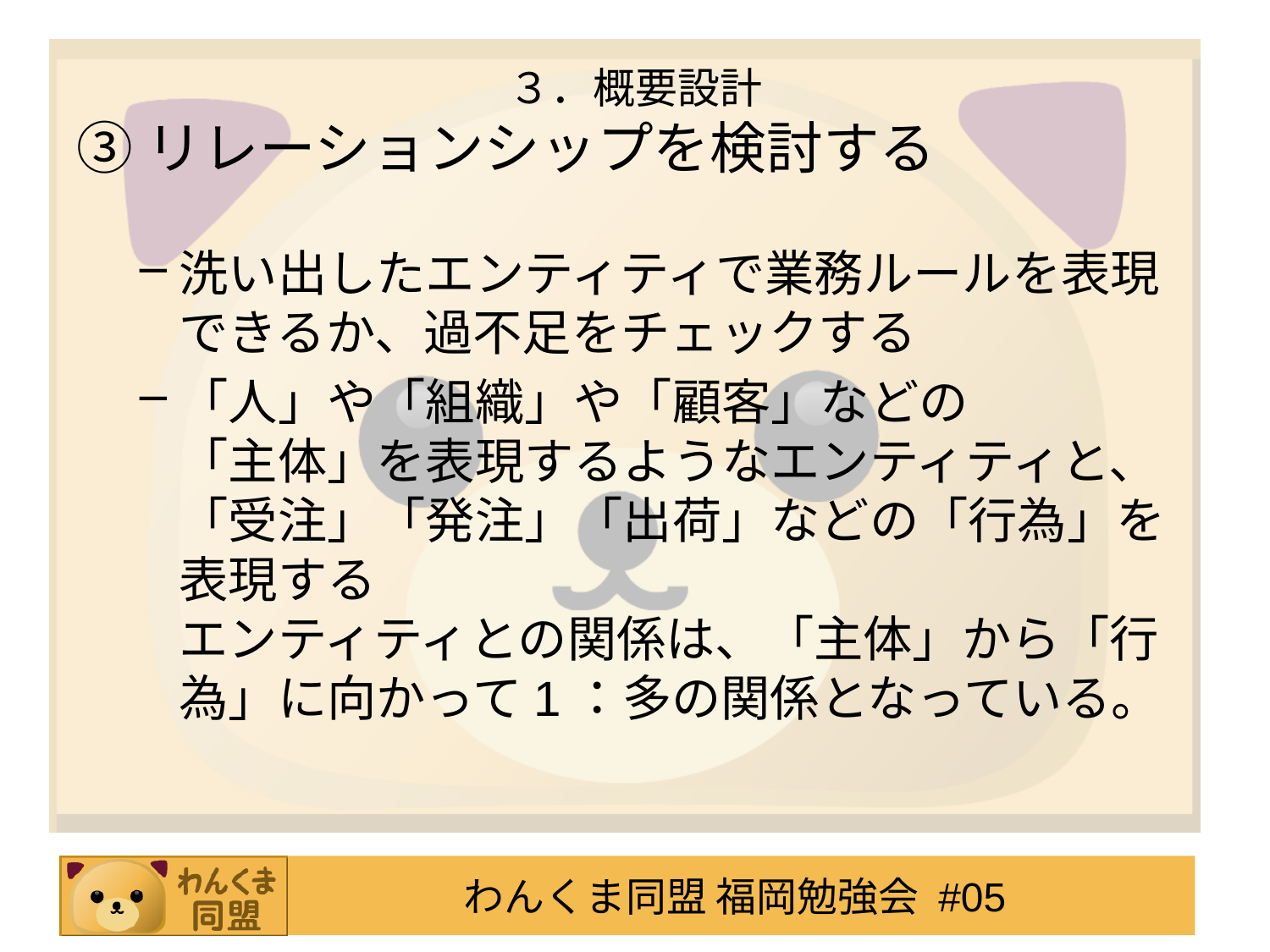

# ３．概要設計
③リレーションシップを検討する
洗い出したエンティティで業務ルールを表現
できるか、過不足をチェックする
「人」や「組織」や「顧客」などの
「主体」を表現するようなエンティティと、
「受注」「発注」「出荷」などの「行為」を表現する
エンティティとの関係は、「主体」から「行為」に向かって1：多の関係となっている。